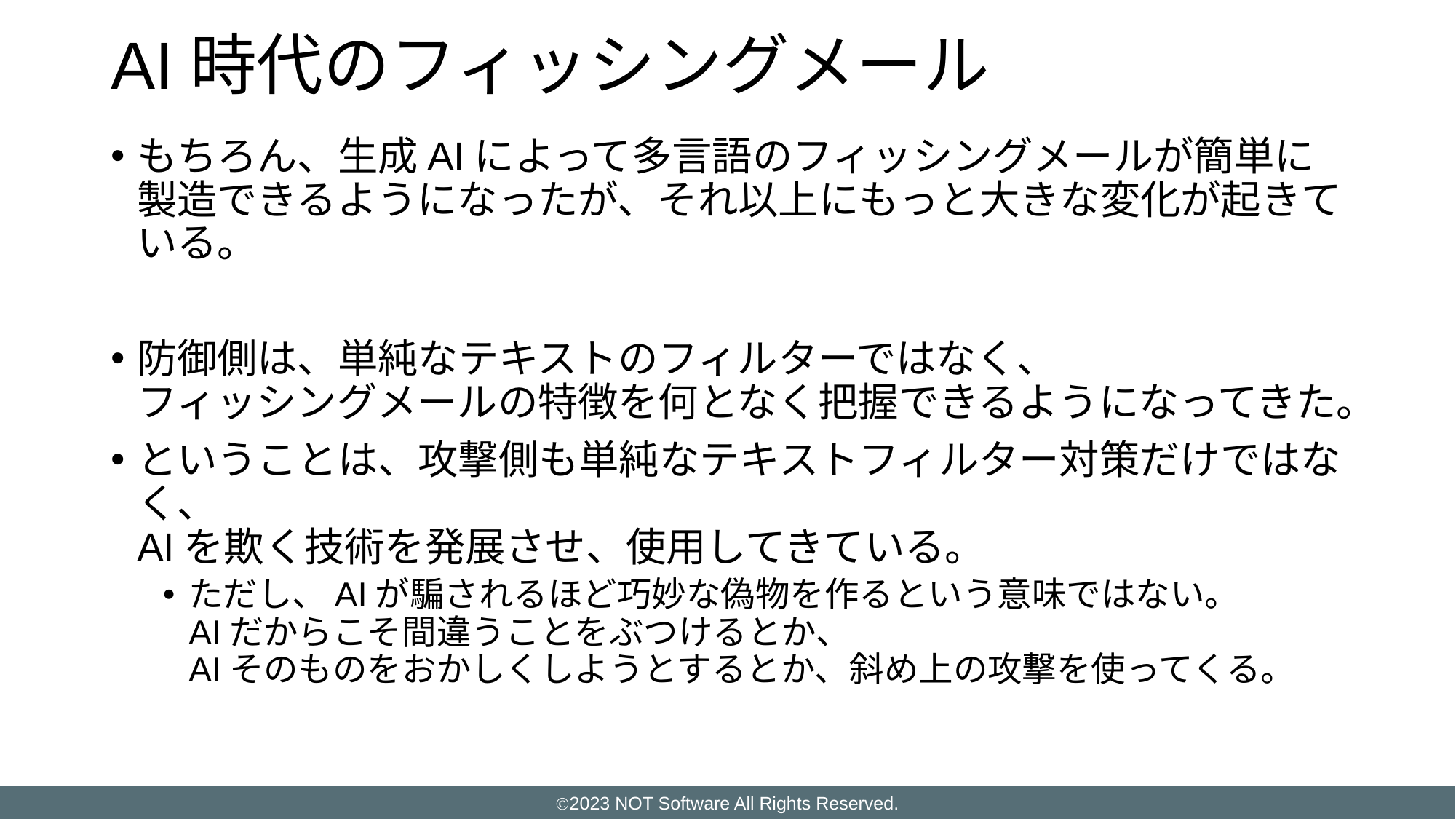

# AI時代のフィッシングメール
もちろん、生成AIによって多言語のフィッシングメールが簡単に製造できるようになったが、それ以上にもっと大きな変化が起きている。

防御側は、単純なテキストのフィルターではなく、
フィッシングメールの特徴を何となく把握できるようになってきた。
ということは、攻撃側も単純なテキストフィルター対策だけではなく、
AIを欺く技術を発展させ、使用してきている。
ただし、AIが騙されるほど巧妙な偽物を作るという意味ではない。
AIだからこそ間違うことをぶつけるとか、
AIそのものをおかしくしようとするとか、斜め上の攻撃を使ってくる。